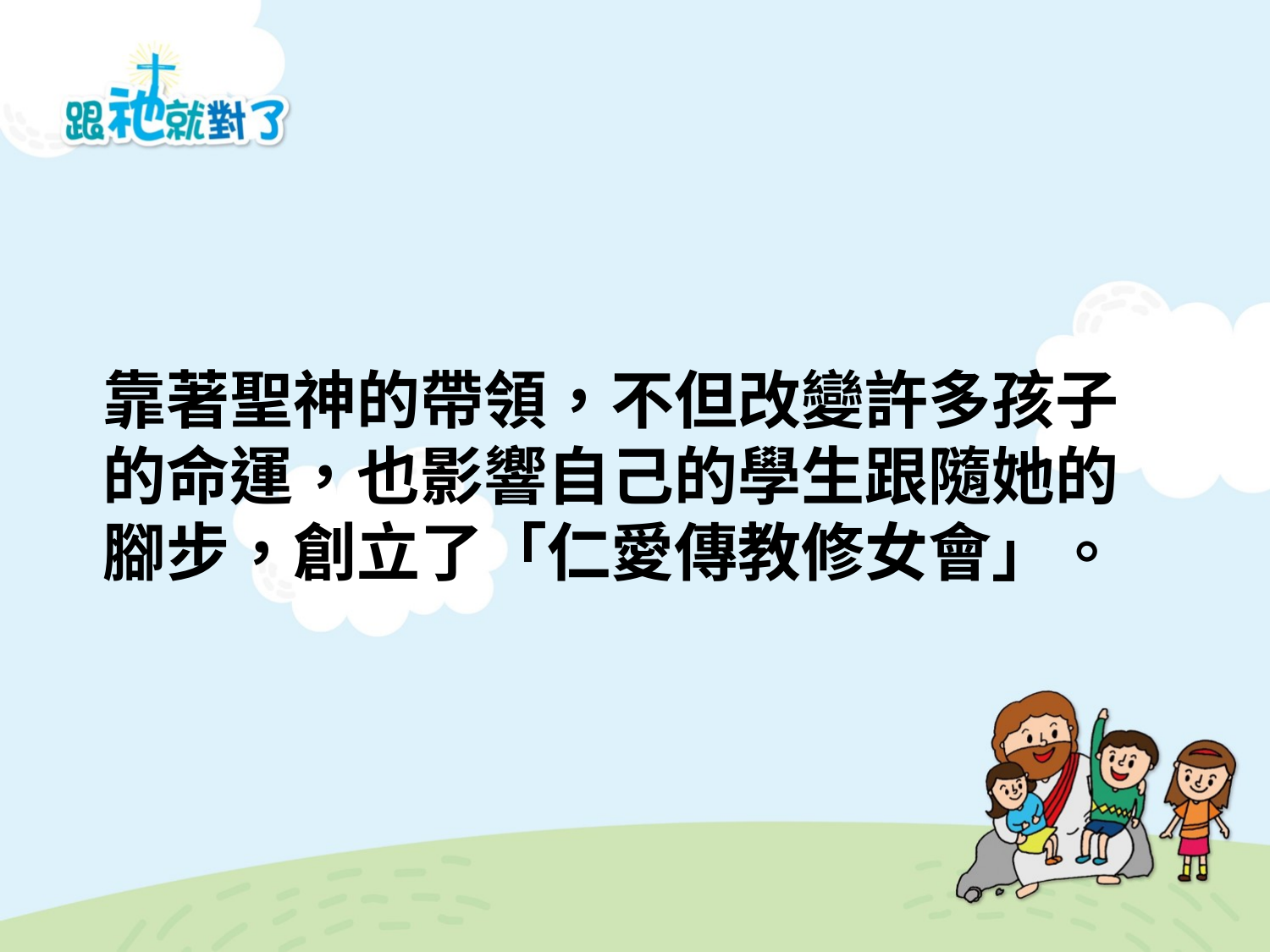

靠著聖神的帶領，不但改變許多孩子的命運，也影響自己的學生跟隨她的腳步，創立了「仁愛傳教修女會」。